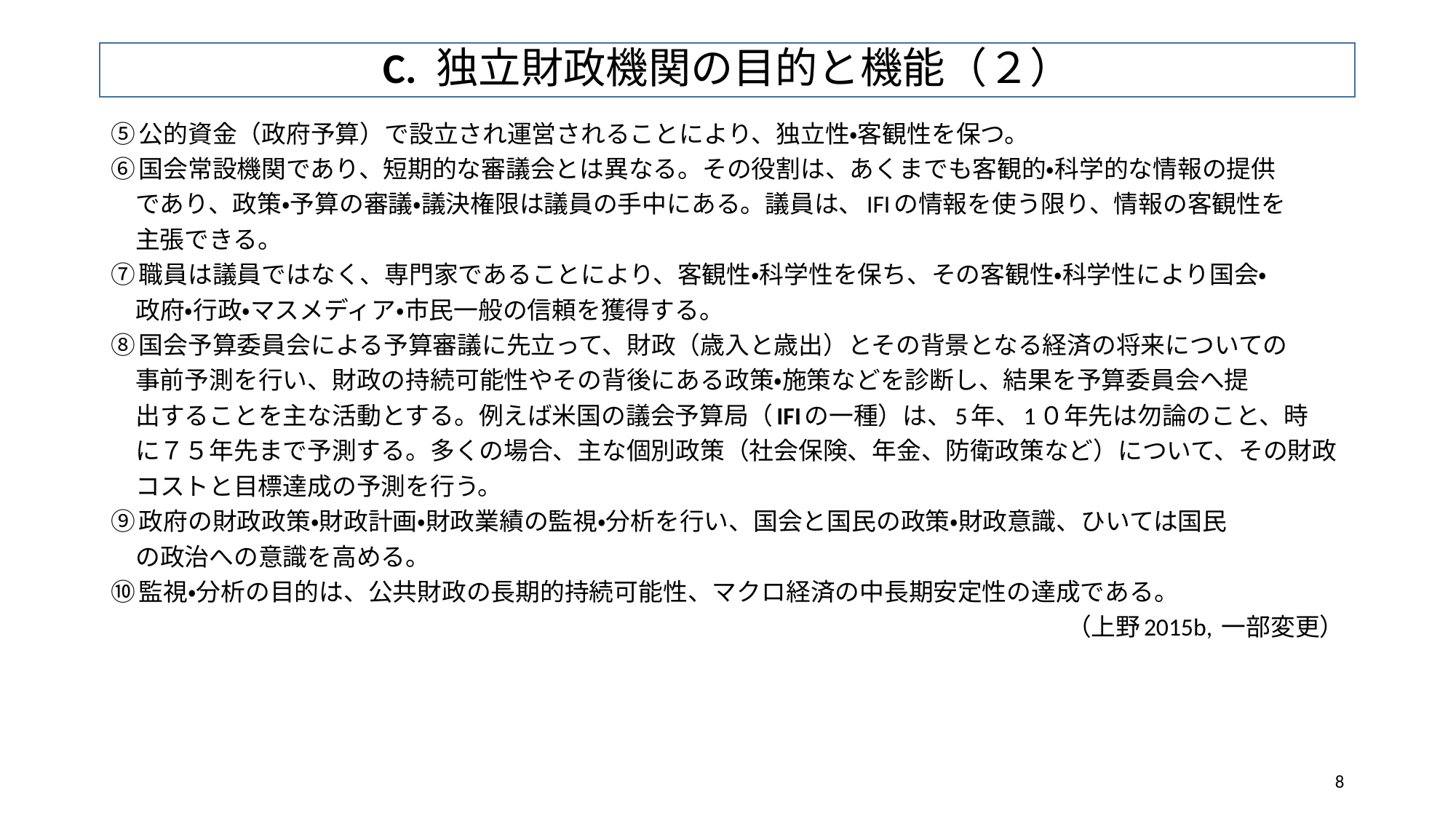

# C. 独立財政機関の目的と機能（２）
⑤公的資金（政府予算）で設立され運営されることにより、独立性・客観性を保つ。
⑥国会常設機関であり、短期的な審議会とは異なる。その役割は、あくまでも客観的・科学的な情報の提供
　であり、政策・予算の審議・議決権限は議員の手中にある。議員は、IFIの情報を使う限り、情報の客観性を
　主張できる。
⑦職員は議員ではなく、専門家であることにより、客観性・科学性を保ち、その客観性・科学性により国会・
　政府・行政・マスメディア・市民一般の信頼を獲得する。
⑧国会予算委員会による予算審議に先立って、財政（歳入と歳出）とその背景となる経済の将来についての
　事前予測を行い、財政の持続可能性やその背後にある政策・施策などを診断し、結果を予算委員会へ提
　出することを主な活動とする。例えば米国の議会予算局（IFIの一種）は、5年、1０年先は勿論のこと、時
　に７５年先まで予測する。多くの場合、主な個別政策（社会保険、年金、防衛政策など）について、その財政
　コストと目標達成の予測を行う。
⑨政府の財政政策・財政計画・財政業績の監視・分析を行い、国会と国民の政策・財政意識、ひいては国民
　の政治への意識を高める。
⑩監視・分析の目的は、公共財政の長期的持続可能性、マクロ経済の中長期安定性の達成である。
（上野2015b, 一部変更）

8